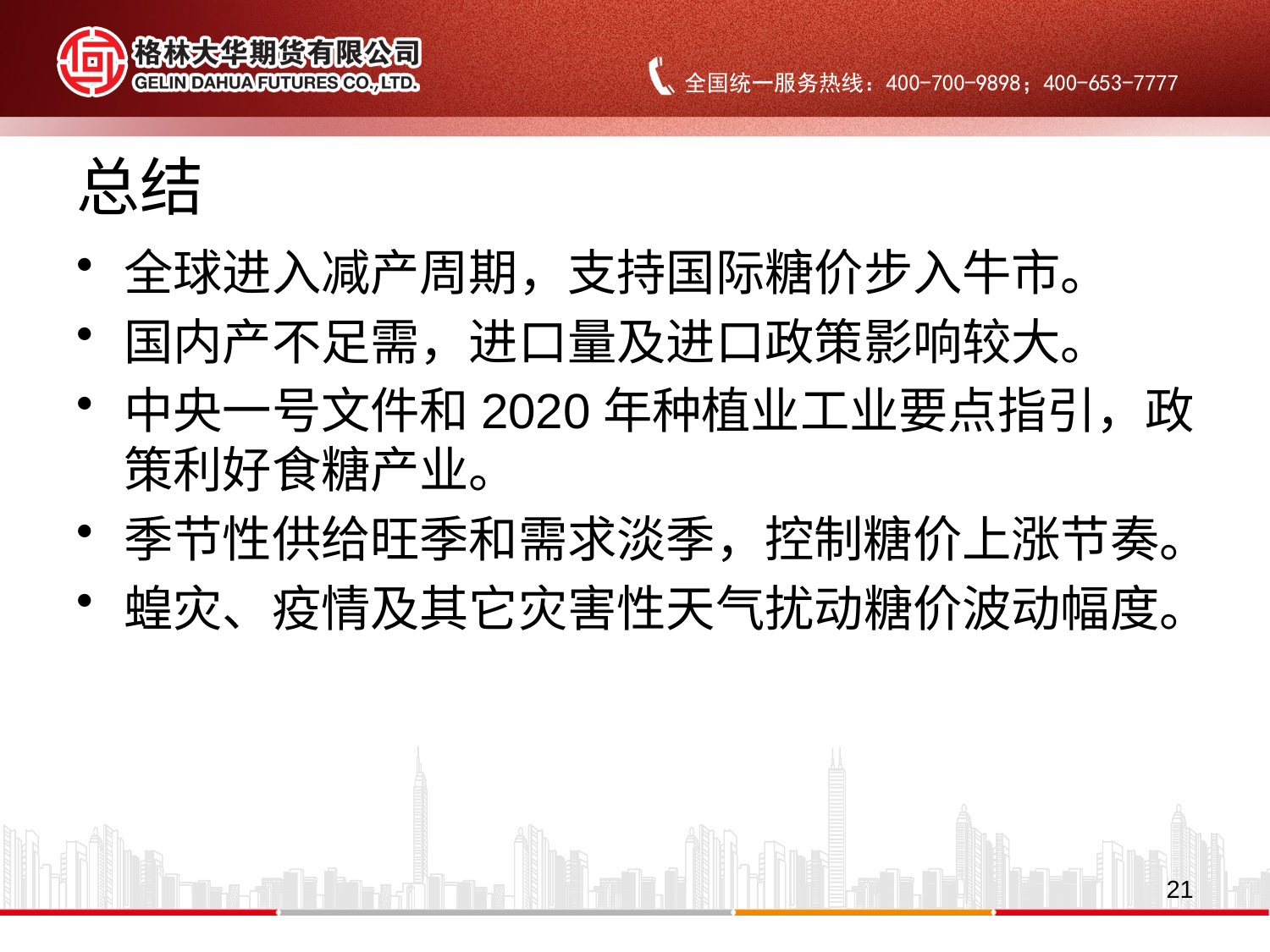

# 总结
全球进入减产周期，支持国际糖价步入牛市。
国内产不足需，进口量及进口政策影响较大。
中央一号文件和2020年种植业工业要点指引，政策利好食糖产业。
季节性供给旺季和需求淡季，控制糖价上涨节奏。
蝗灾、疫情及其它灾害性天气扰动糖价波动幅度。

21